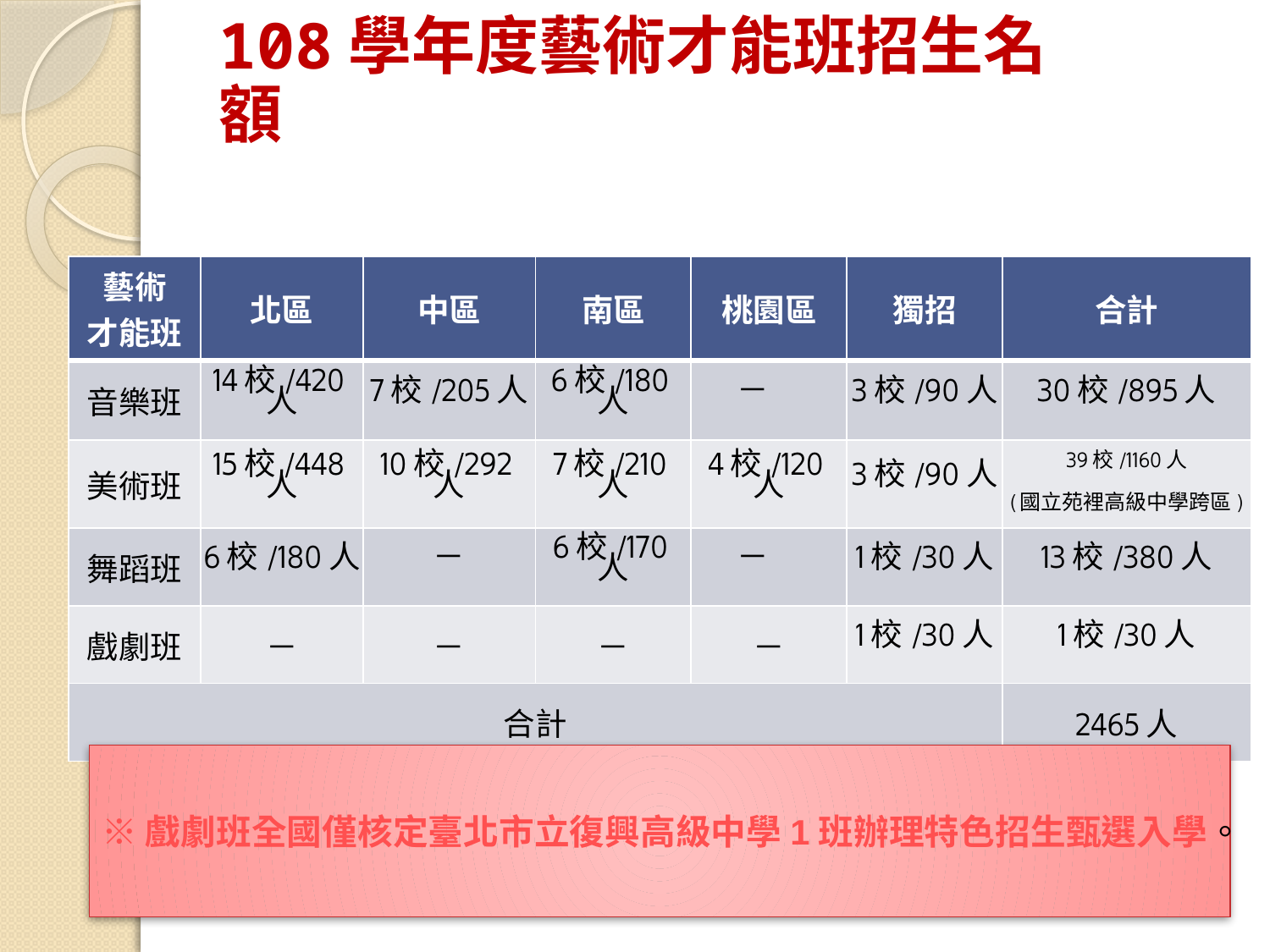

108學年度藝術才能班招生名額
| 藝術 才能班 | 北區 | 中區 | 南區 | 桃園區 | 獨招 | 合計 |
| --- | --- | --- | --- | --- | --- | --- |
| 音樂班 | 14校/420人 | 7校/205人 | 6校/180人 | － | 3校/90人 | 30校/895人 |
| 美術班 | 15校/448人 | 10校/292人 | 7校/210人 | 4校/120人 | 3校/90人 | 39校/1160人 (國立苑裡高級中學跨區) |
| 舞蹈班 | 6校/180人 | － | 6校/170人 | － | 1校/30人 | 13校/380人 |
| 戲劇班 | － | － | － | － | 1校/30人 | 1校/30人 |
| 合計 |  |  |  |  |  | 2465人 |
# ※戲劇班全國僅核定臺北市立復興高級中學1班辦理特色招生甄選入學。